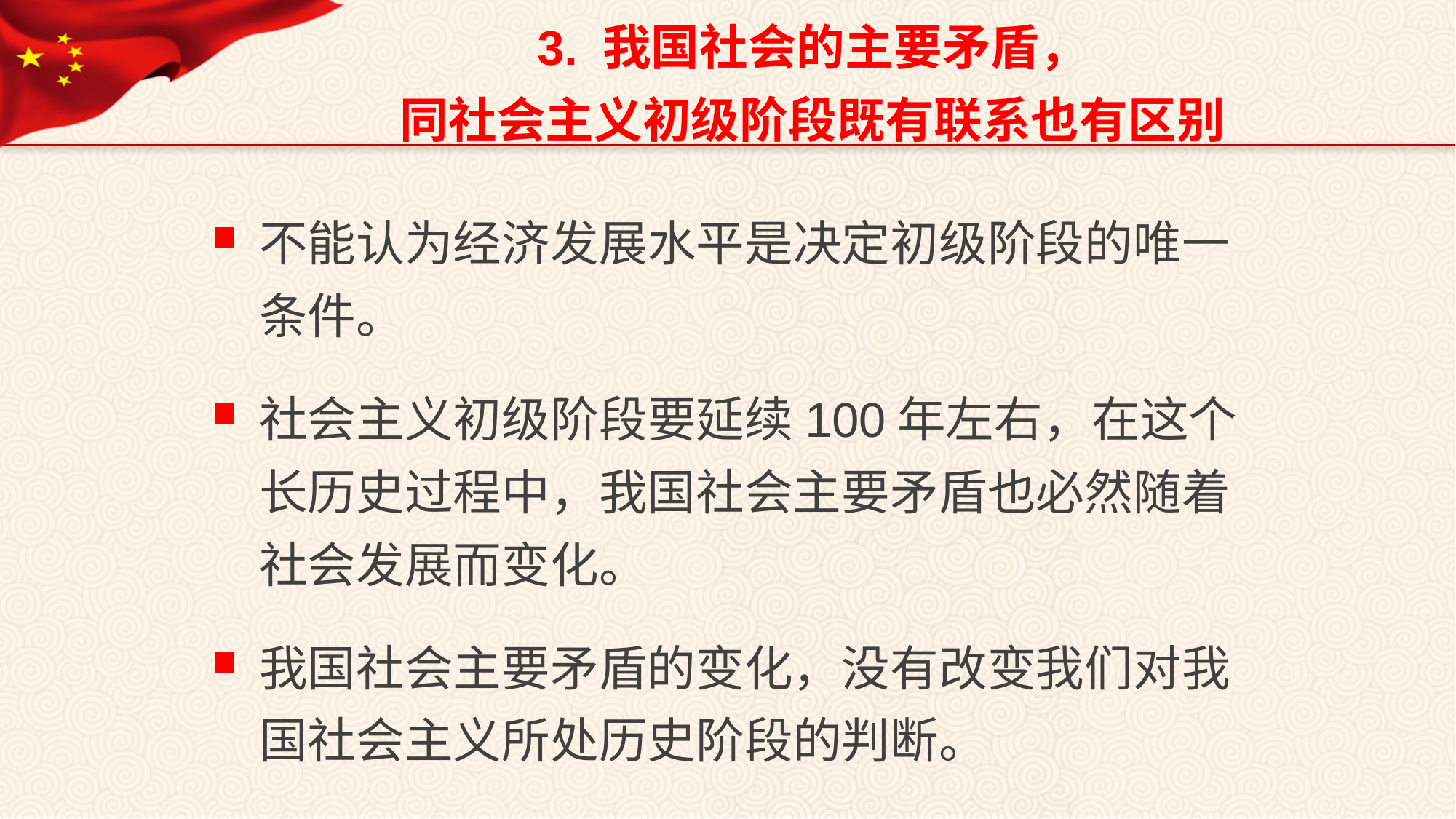

3. 我国社会的主要矛盾，
同社会主义初级阶段既有联系也有区别
不能认为经济发展水平是决定初级阶段的唯一条件。
社会主义初级阶段要延续100年左右，在这个长历史过程中，我国社会主要矛盾也必然随着社会发展而变化。
我国社会主要矛盾的变化，没有改变我们对我国社会主义所处历史阶段的判断。